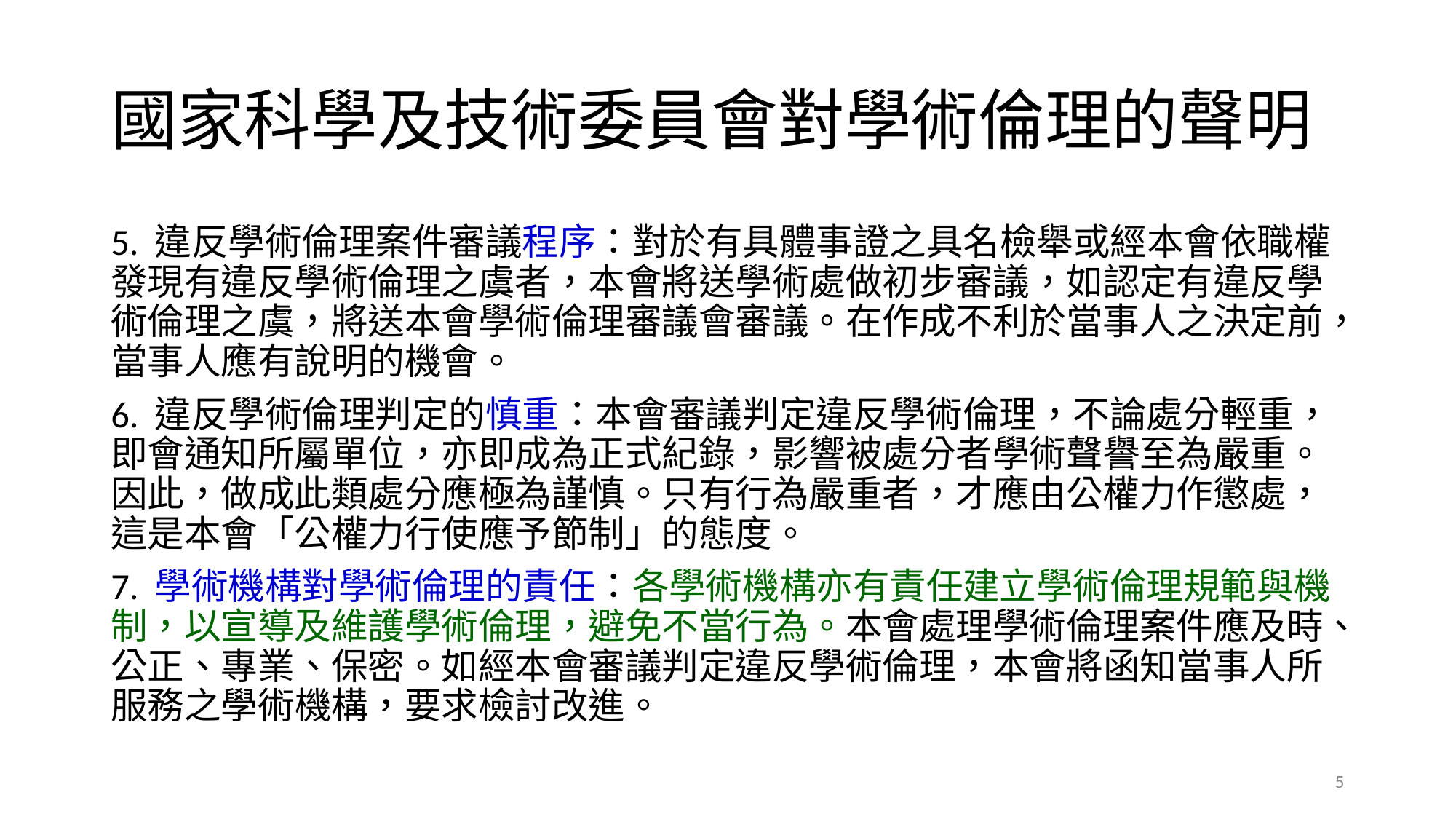

# 國家科學及技術委員會對學術倫理的聲明
5. 違反學術倫理案件審議程序：對於有具體事證之具名檢舉或經本會依職權發現有違反學術倫理之虞者，本會將送學術處做初步審議，如認定有違反學術倫理之虞，將送本會學術倫理審議會審議。在作成不利於當事人之決定前，當事人應有說明的機會。
6. 違反學術倫理判定的慎重：本會審議判定違反學術倫理，不論處分輕重，即會通知所屬單位，亦即成為正式紀錄，影響被處分者學術聲譽至為嚴重。因此，做成此類處分應極為謹慎。只有行為嚴重者，才應由公權力作懲處，這是本會「公權力行使應予節制」的態度。
7. 學術機構對學術倫理的責任：各學術機構亦有責任建立學術倫理規範與機制，以宣導及維護學術倫理，避免不當行為。本會處理學術倫理案件應及時、公正、專業、保密。如經本會審議判定違反學術倫理，本會將函知當事人所服務之學術機構，要求檢討改進。

5